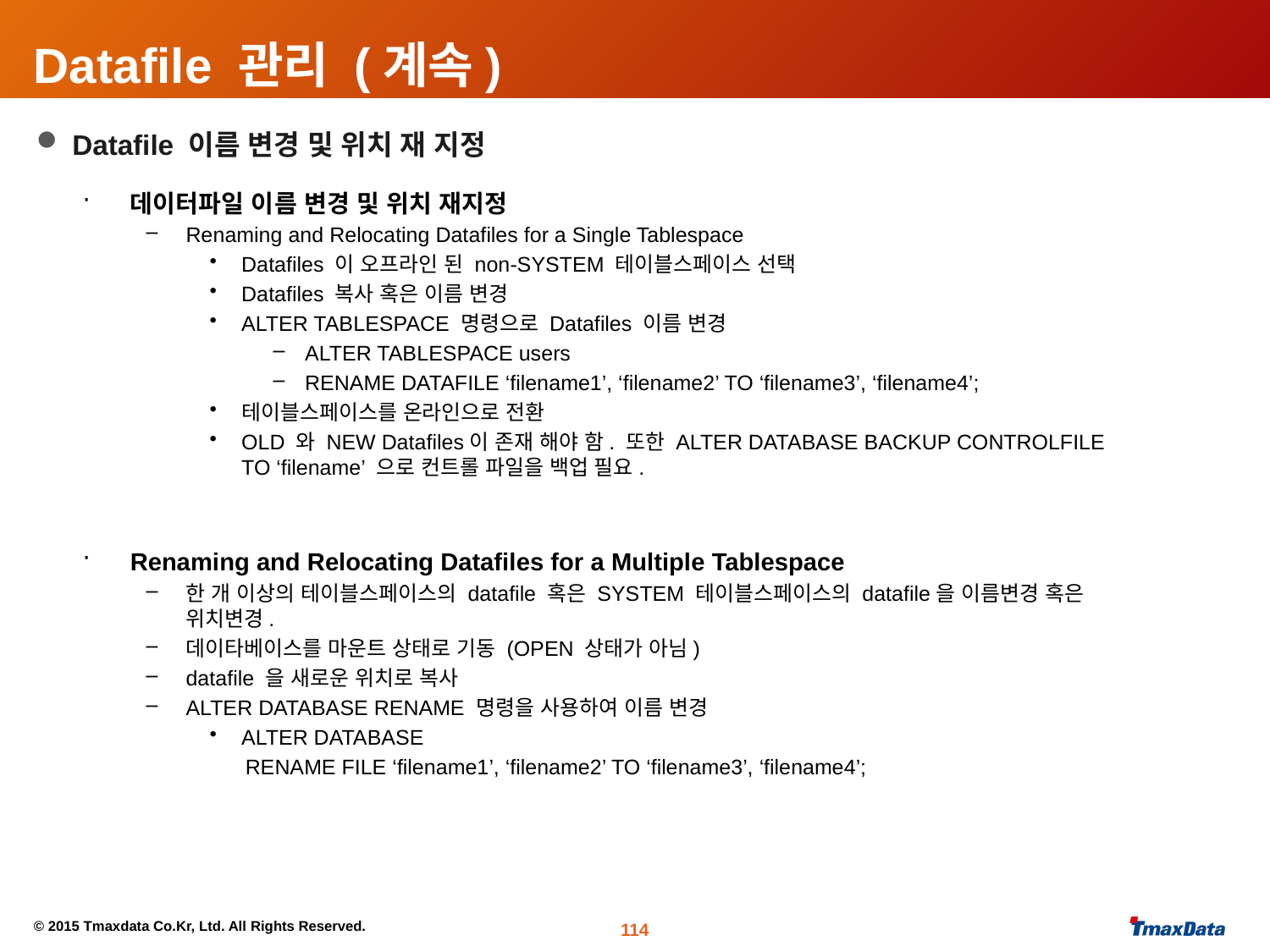

# Datafile 관리 (계속)
 Datafile 이름 변경 및 위치 재 지정

데이터파일 이름 변경 및 위치 재지정
Renaming and Relocating Datafiles for a Single Tablespace
Datafiles 이 오프라인 된 non-SYSTEM 테이블스페이스 선택
Datafiles 복사 혹은 이름 변경
ALTER TABLESPACE 명령으로 Datafiles 이름 변경
ALTER TABLESPACE users
RENAME DATAFILE ‘filename1’, ‘filename2’ TO ‘filename3’, ‘filename4’;
테이블스페이스를 온라인으로 전환
OLD 와 NEW Datafiles이 존재 해야 함. 또한 ALTER DATABASE BACKUP CONTROLFILE TO ‘filename’ 으로 컨트롤 파일을 백업 필요.
Renaming and Relocating Datafiles for a Multiple Tablespace
한 개 이상의 테이블스페이스의 datafile 혹은 SYSTEM 테이블스페이스의 datafile을 이름변경 혹은 위치변경.
데이타베이스를 마운트 상태로 기동 (OPEN 상태가 아님)
datafile 을 새로운 위치로 복사
ALTER DATABASE RENAME 명령을 사용하여 이름 변경
ALTER DATABASE
      RENAME FILE ‘filename1’, ‘filename2’ TO ‘filename3’, ‘filename4’;